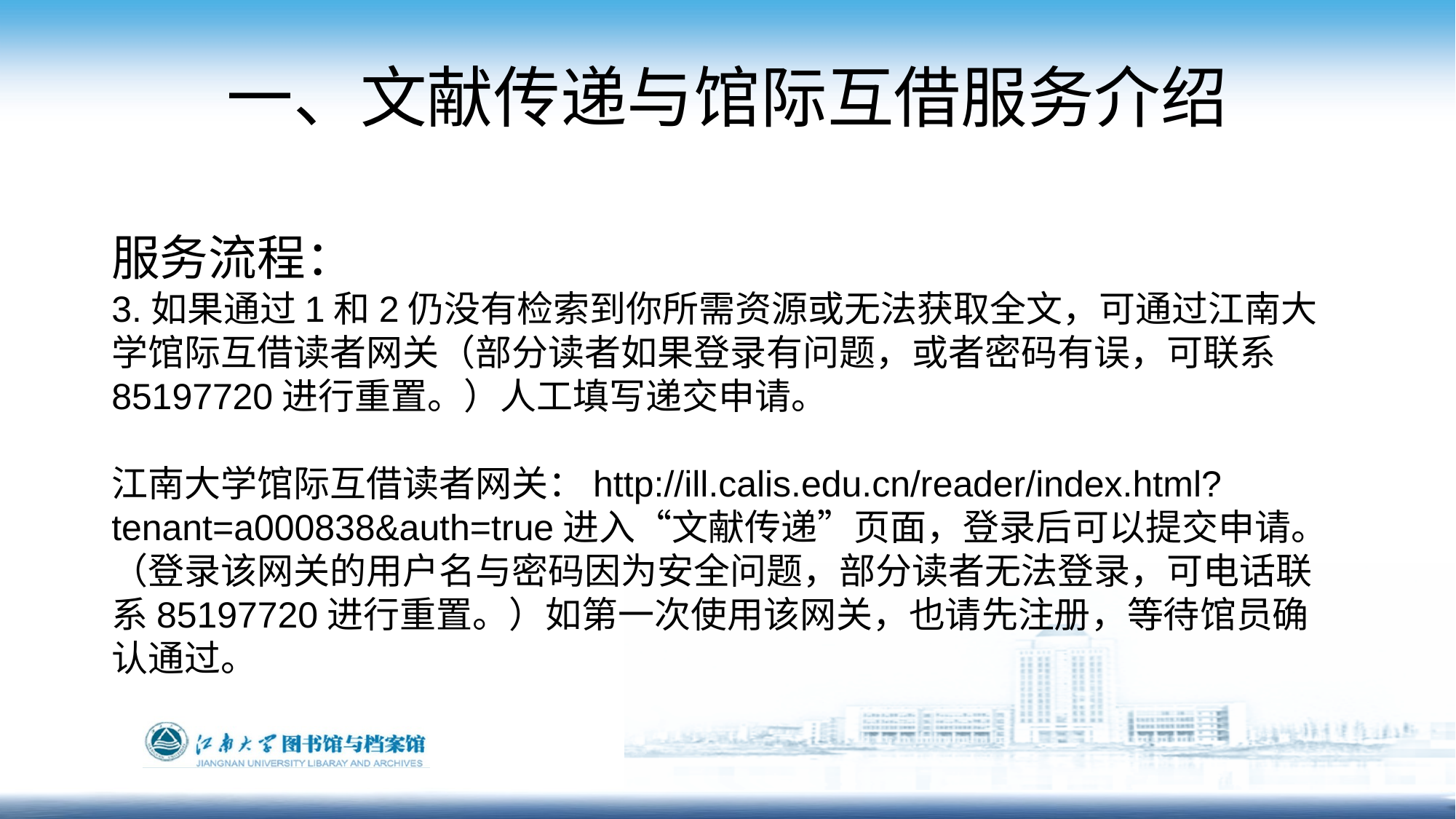

# 一、文献传递与馆际互借服务介绍

服务流程：
3.如果通过1和2仍没有检索到你所需资源或无法获取全文，可通过江南大学馆际互借读者网关（部分读者如果登录有问题，或者密码有误，可联系
85197720进行重置。）人工填写递交申请。

江南大学馆际互借读者网关：http://ill.calis.edu.cn/reader/index.html?tenant=a000838&auth=true进入“文献传递”页面，登录后可以提交申请。（登录该网关的用户名与密码因为安全问题，部分读者无法登录，可电话联系85197720进行重置。）如第一次使用该网关，也请先注册，等待馆员确认通过。